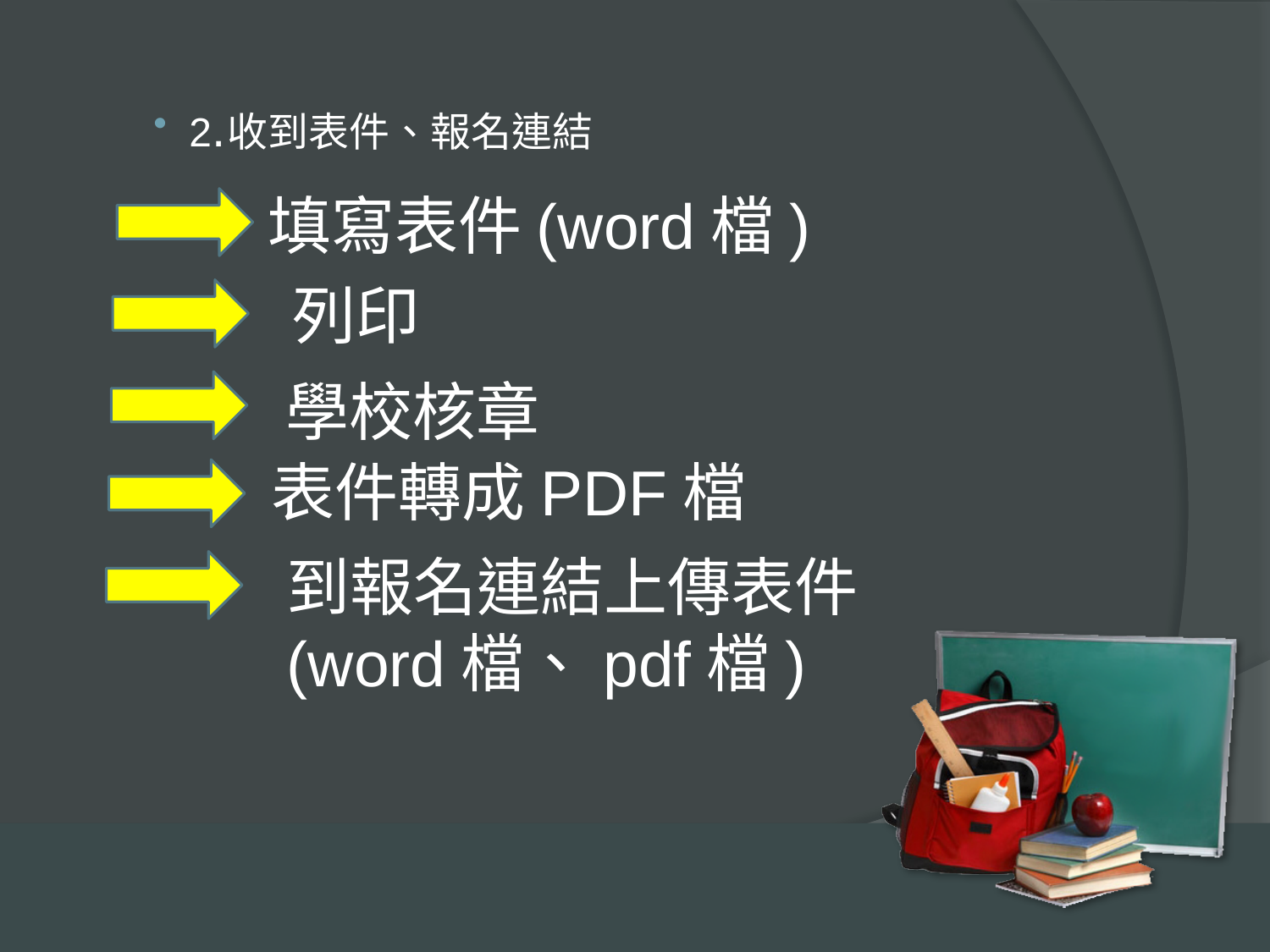

2.收到表件、報名連結

填寫表件(word檔)

列印

學校核章

表件轉成PDF檔

到報名連結上傳表件
(word檔、pdf檔)